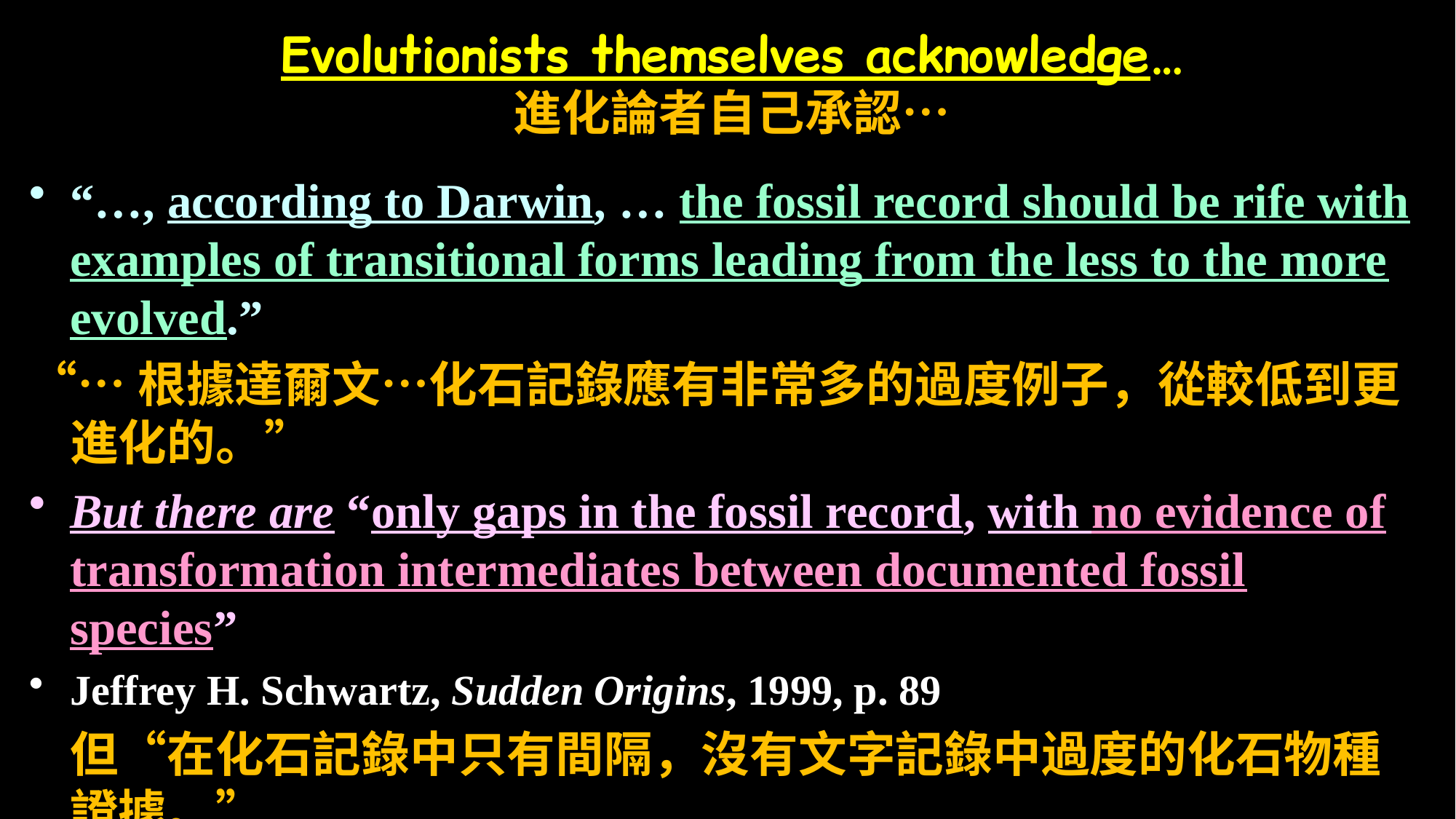

# Evolutionists themselves acknowledge… 進化論者自己承認…
“…, according to Darwin, … the fossil record should be rife with examples of transitional forms leading from the less to the more evolved.”
“…根據達爾文…化石記錄應有非常多的過度例子，從較低到更進化的。”
But there are “only gaps in the fossil record, with no evidence of transformation intermediates between documented fossil species”
Jeffrey H. Schwartz, Sudden Origins, 1999, p. 89
	但“在化石記錄中只有間隔，沒有文字記錄中過度的化石物種證據。”